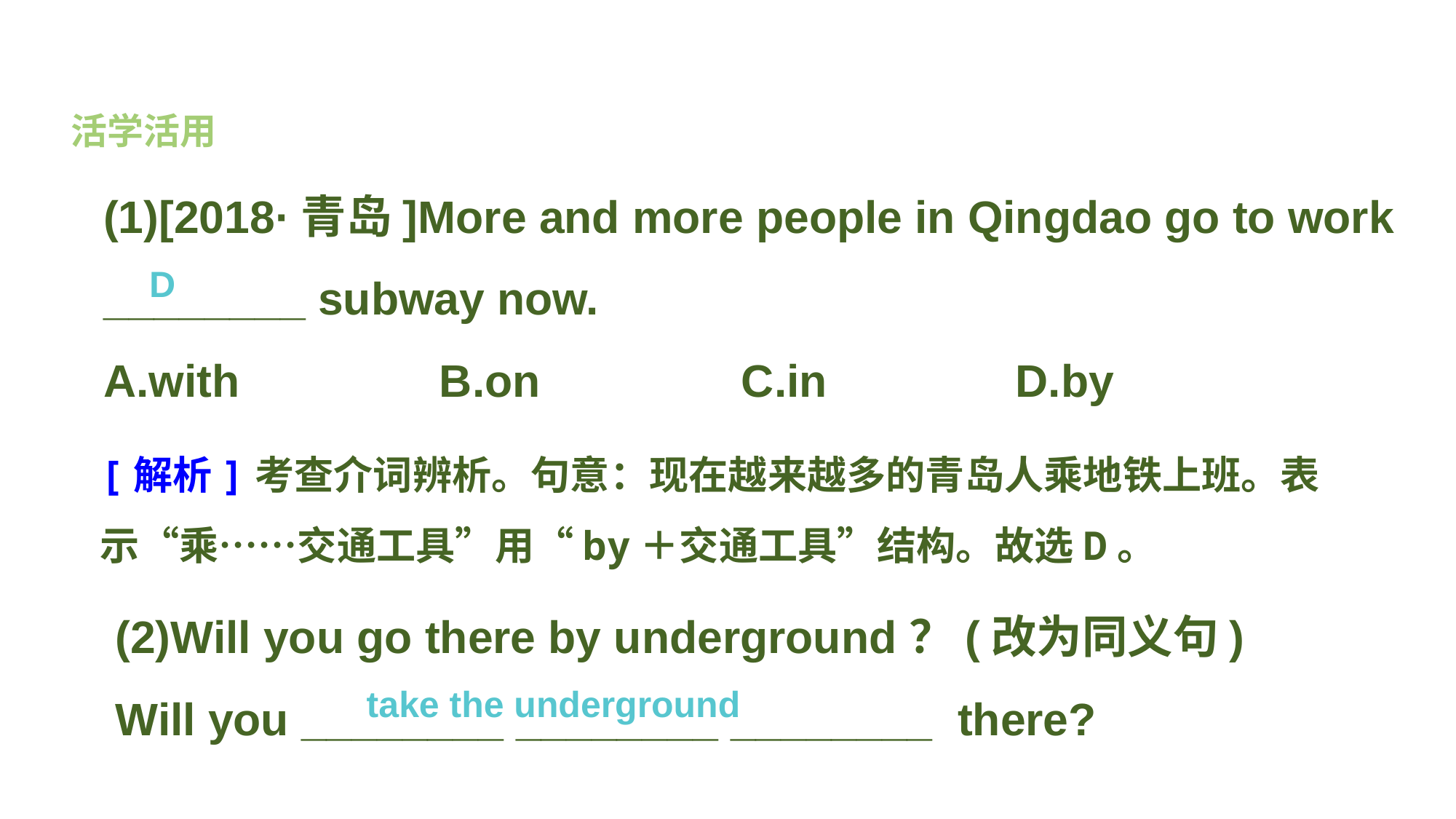

活学活用
(1)[2018·青岛]More and more people in Qingdao go to work ________ subway now.
A.with　　    　B.on                C.in               D.by
D
[解析]考查介词辨析。句意：现在越来越多的青岛人乘地铁上班。表示“乘……交通工具”用“by＋交通工具”结构。故选D。
(2)Will you go there by underground？(改为同义句)
Will you ________ ________ ________  there?
take the underground